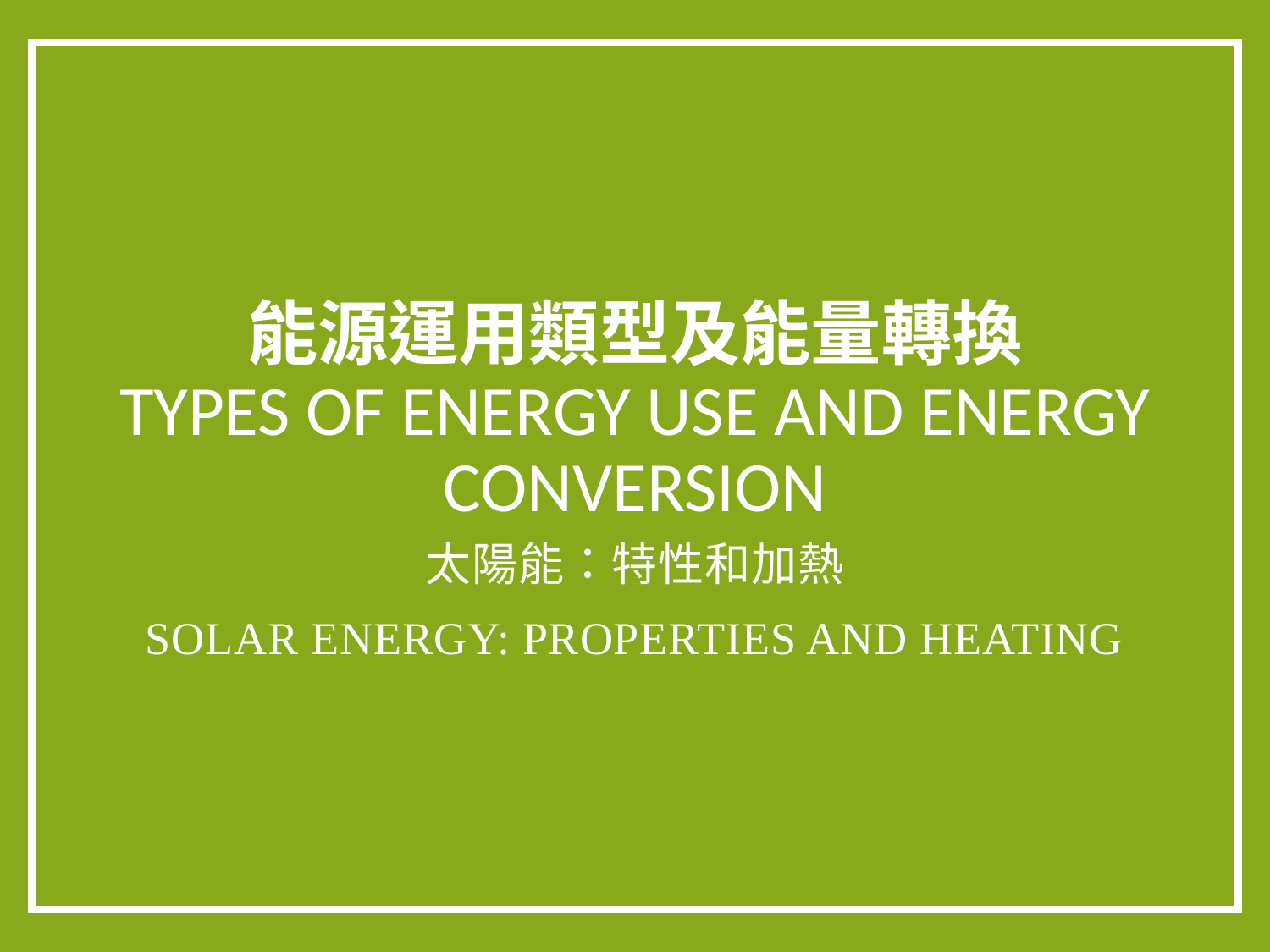

# 能源運用類型及能量轉換 Types of energy use and energy conversion
太陽能：特性和加熱
Solar energy: properties and heating